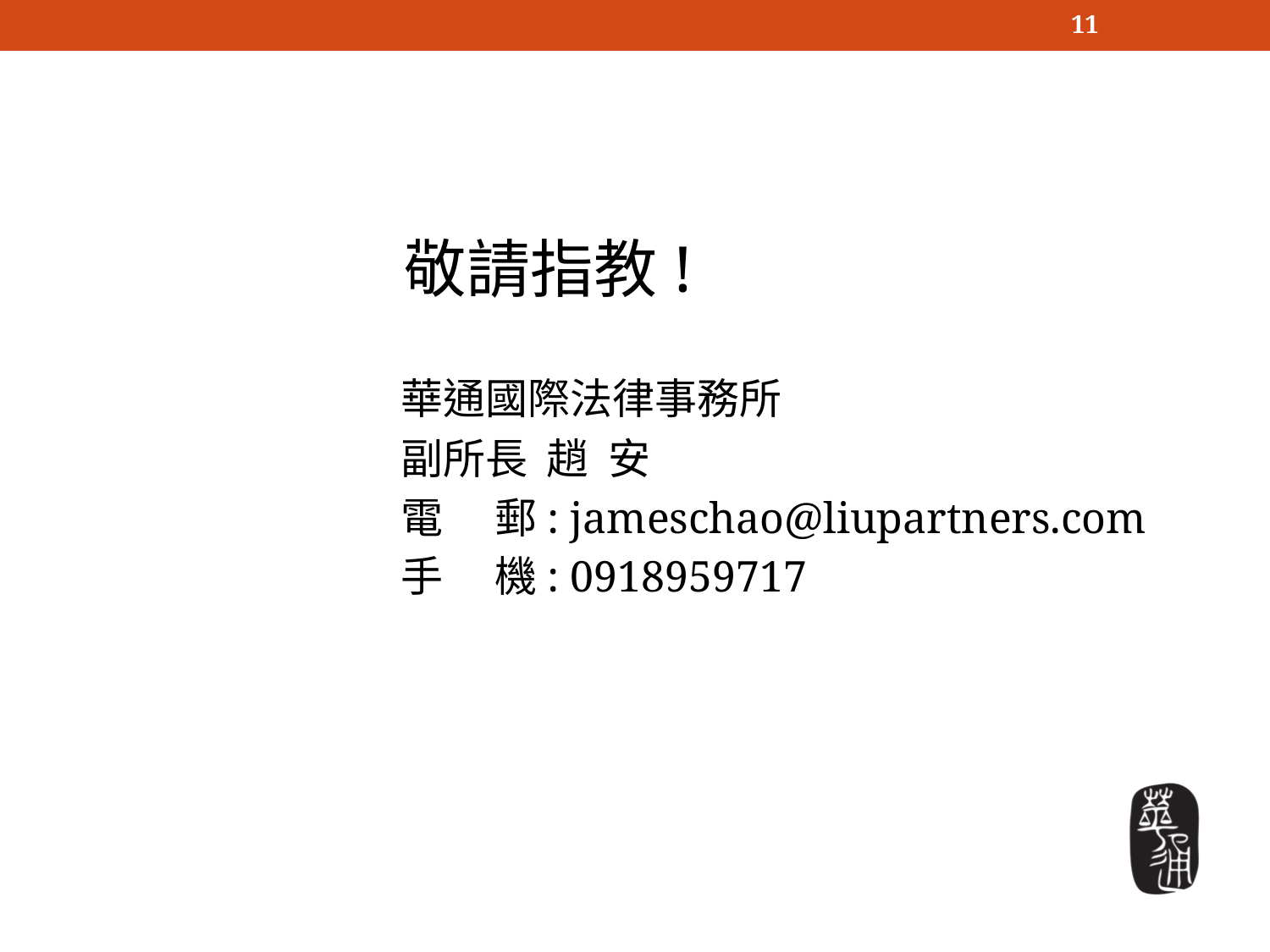

11
                      敬請指教!

                                 華通國際法律事務所
                                 副所長  趙  安
                                 電　 郵: jameschao@liupartners.com
                                 手　 機: 0918959717